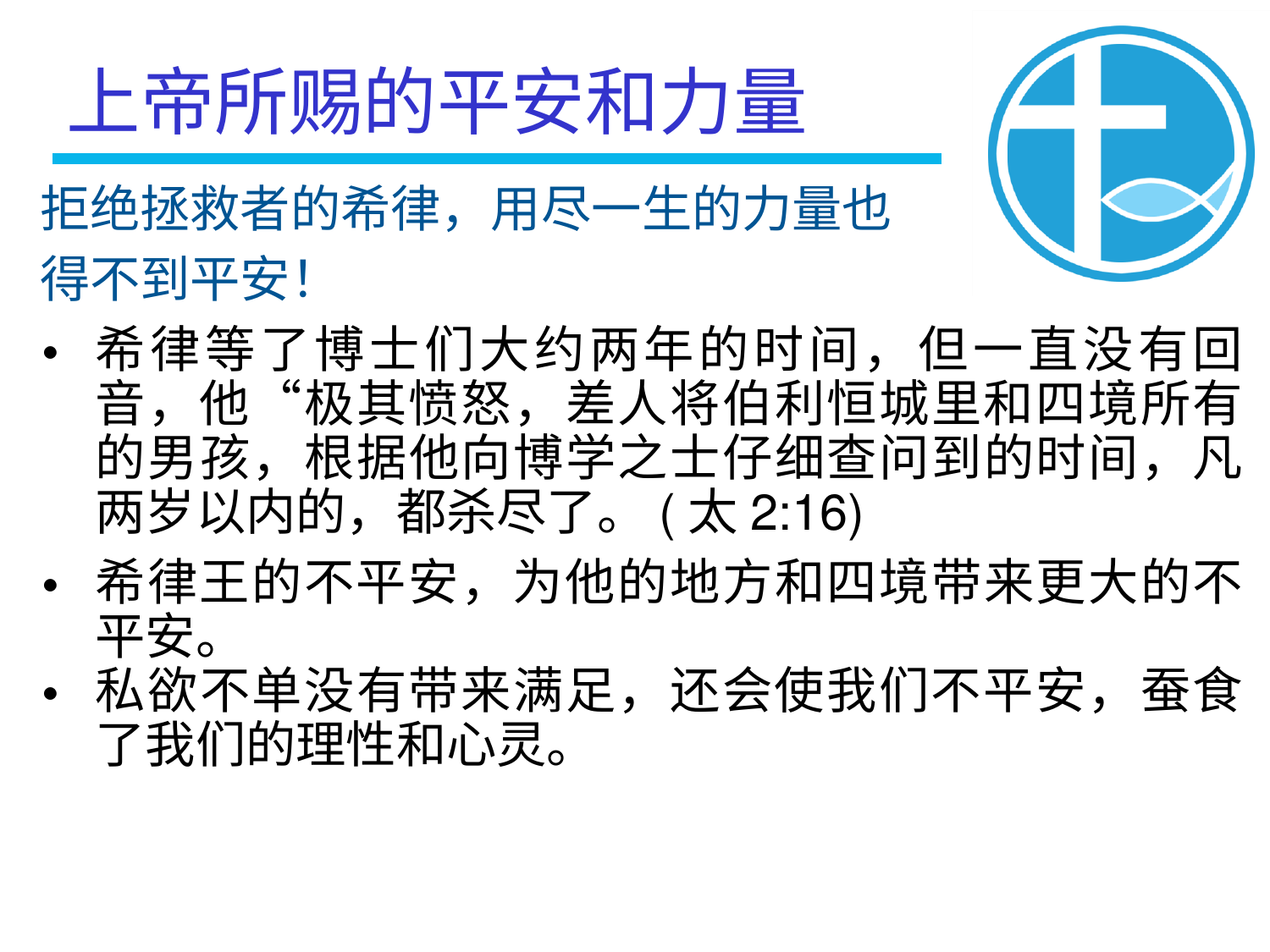

上帝所赐的平安和力量
拒绝拯救者的希律，用尽一生的力量也
得不到平安！
希律等了博士们大约两年的时间，但一直没有回音，他“极其愤怒，差人将伯利恒城里和四境所有的男孩，根据他向博学之士仔细查问到的时间，凡两岁以内的，都杀尽了。(太2:16)
希律王的不平安，为他的地方和四境带来更大的不平安。
私欲不单没有带来满足，还会使我们不平安，蚕食了我们的理性和心灵。